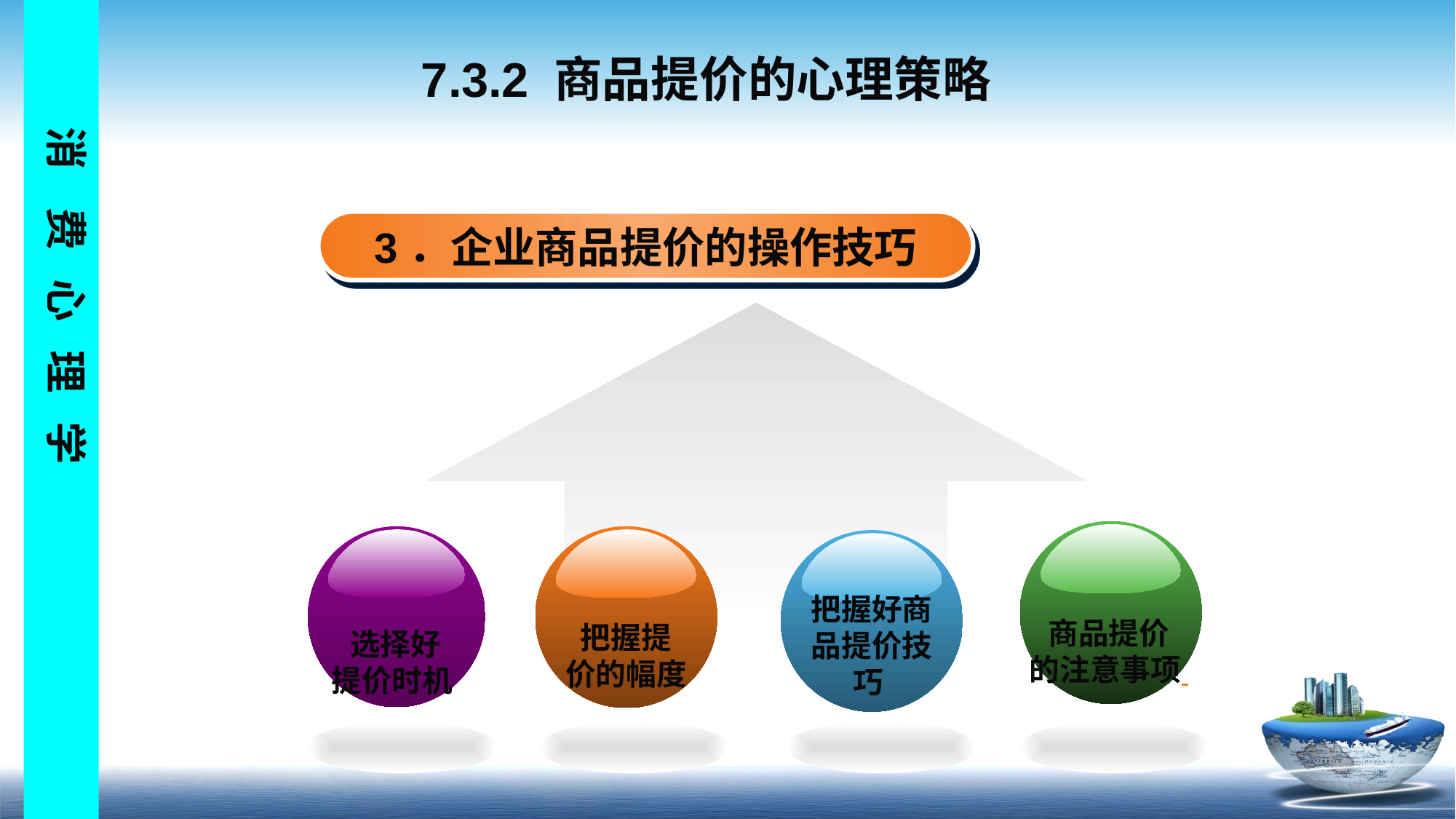

# 7.3.2 商品提价的心理策略
3．企业商品提价的操作技巧

商品提价
的注意事项

选择好
提价时机

把握提
价的幅度

把握好商品提价技巧